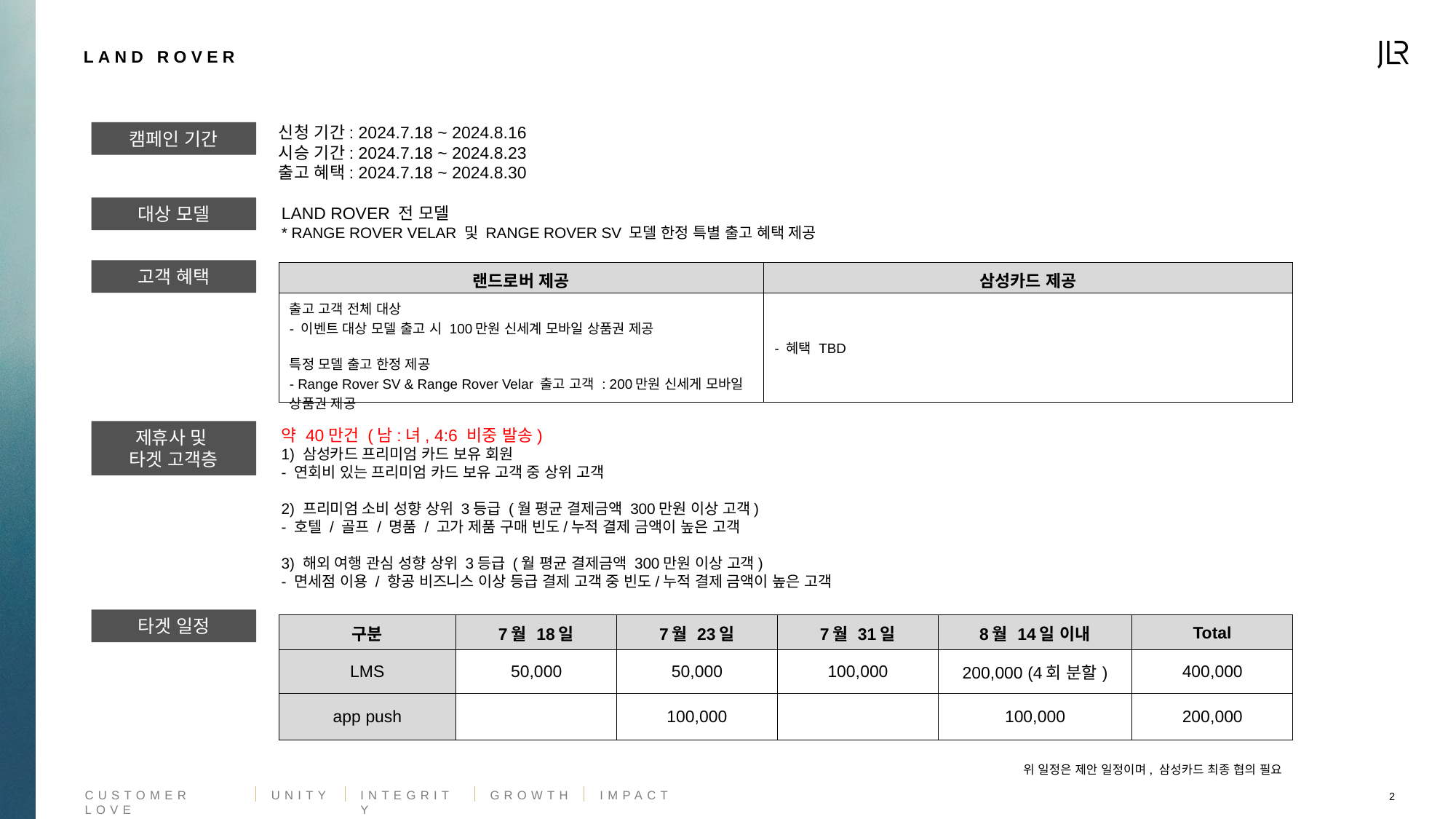

LAND ROVER
신청 기간: 2024.7.18 ~ 2024.8.16
시승 기간: 2024.7.18 ~ 2024.8.23
출고 혜택: 2024.7.18 ~ 2024.8.30
캠페인 기간
대상 모델
LAND ROVER 전 모델
* RANGE ROVER VELAR 및 RANGE ROVER SV 모델 한정 특별 출고 혜택 제공
고객 혜택
| 랜드로버 제공 | 삼성카드 제공 |
| --- | --- |
| 출고 고객 전체 대상 - 이벤트 대상 모델 출고 시 100만원 신세계 모바일 상품권 제공 특정 모델 출고 한정 제공 - Range Rover SV & Range Rover Velar 출고 고객 : 200만원 신세게 모바일 상품권 제공 | - 혜택 TBD |

약 40만건 (남:녀, 4:6 비중 발송)
1) 삼성카드 프리미엄 카드 보유 회원
- 연회비 있는 프리미엄 카드 보유 고객 중 상위 고객

2) 프리미엄 소비 성향 상위 3등급 (월 평균 결제금액 300만원 이상 고객)
- 호텔 / 골프 / 명품 / 고가 제품 구매 빈도/누적 결제 금액이 높은 고객

3) 해외 여행 관심 성향 상위 3등급 (월 평균 결제금액 300만원 이상 고객)
- 면세점 이용 / 항공 비즈니스 이상 등급 결제 고객 중 빈도/누적 결제 금액이 높은 고객
제휴사 및
타겟 고객층
타겟 일정
| 구분 | 7월 18일 | 7월 23일 | 7월 31일 | 8월 14일 이내 | Total |
| --- | --- | --- | --- | --- | --- |
| LMS | 50,000 | 50,000 | 100,000 | 200,000 (4회 분할) | 400,000 |
| app push |  | 100,000 |  | 100,000 | 200,000 |
위 일정은 제안 일정이며, 삼성카드 최종 협의 필요